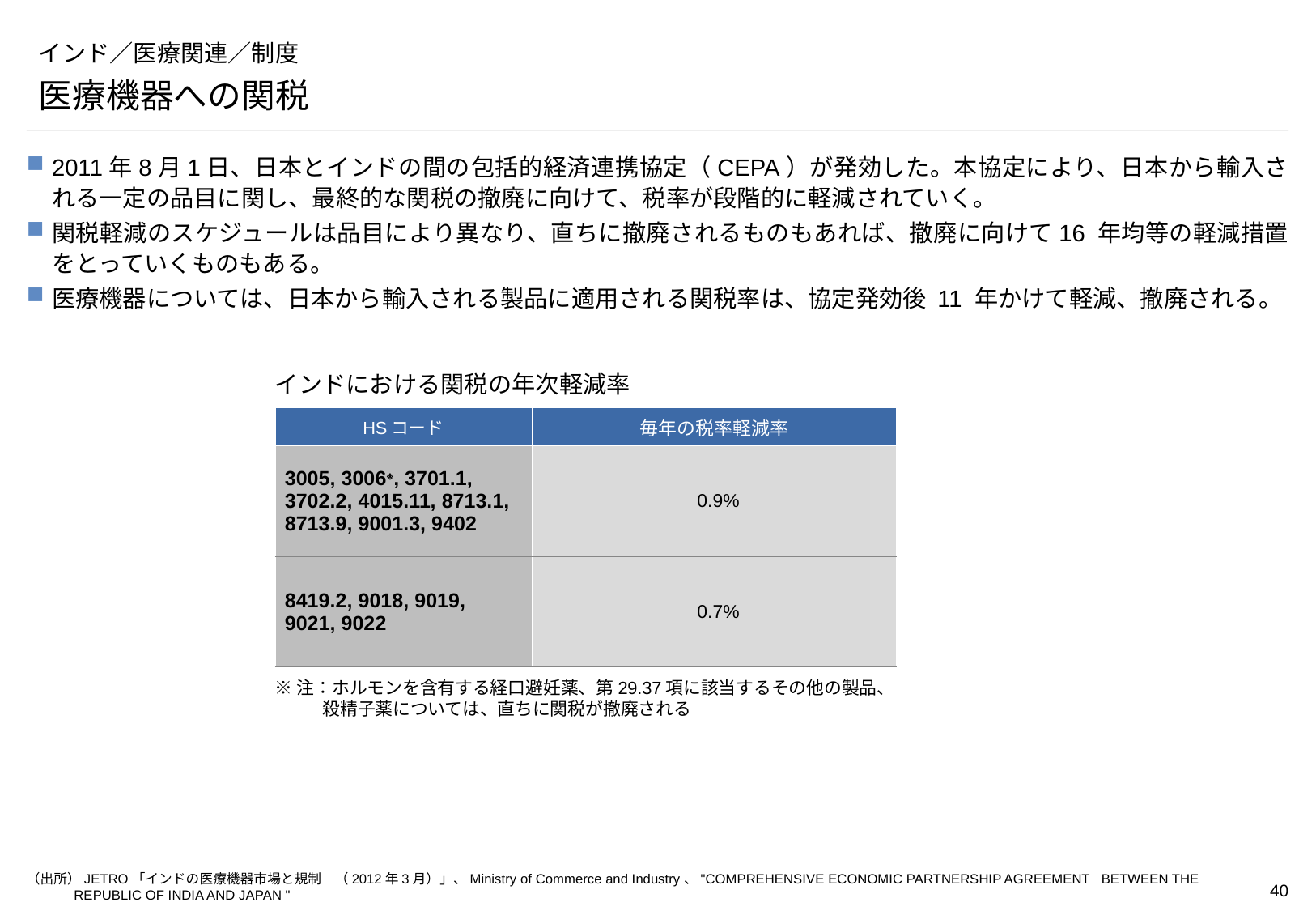

# インド／医療関連／制度
医療機器への関税
2011年8月1日、日本とインドの間の包括的経済連携協定（CEPA）が発効した。本協定により、日本から輸入される一定の品目に関し、最終的な関税の撤廃に向けて、税率が段階的に軽減されていく。
関税軽減のスケジュールは品目により異なり、直ちに撤廃されるものもあれば、撤廃に向けて16 年均等の軽減措置をとっていくものもある。
医療機器については、日本から輸入される製品に適用される関税率は、協定発効後 11 年かけて軽減、撤廃される。
インドにおける関税の年次軽減率
| HSコード | 毎年の税率軽減率 |
| --- | --- |
| 3005, 3006※, 3701.1, 3702.2, 4015.11, 8713.1, 8713.9, 9001.3, 9402 | 0.9% |
| 8419.2, 9018, 9019, 9021, 9022 | 0.7% |
※注：ホルモンを含有する経口避妊薬、第29.37項に該当するその他の製品、殺精子薬については、直ちに関税が撤廃される
（出所）JETRO「インドの医療機器市場と規制　（2012年3月）」、Ministry of Commerce and Industry、"COMPREHENSIVE ECONOMIC PARTNERSHIP AGREEMENT   BETWEEN THE REPUBLIC OF INDIA AND JAPAN "